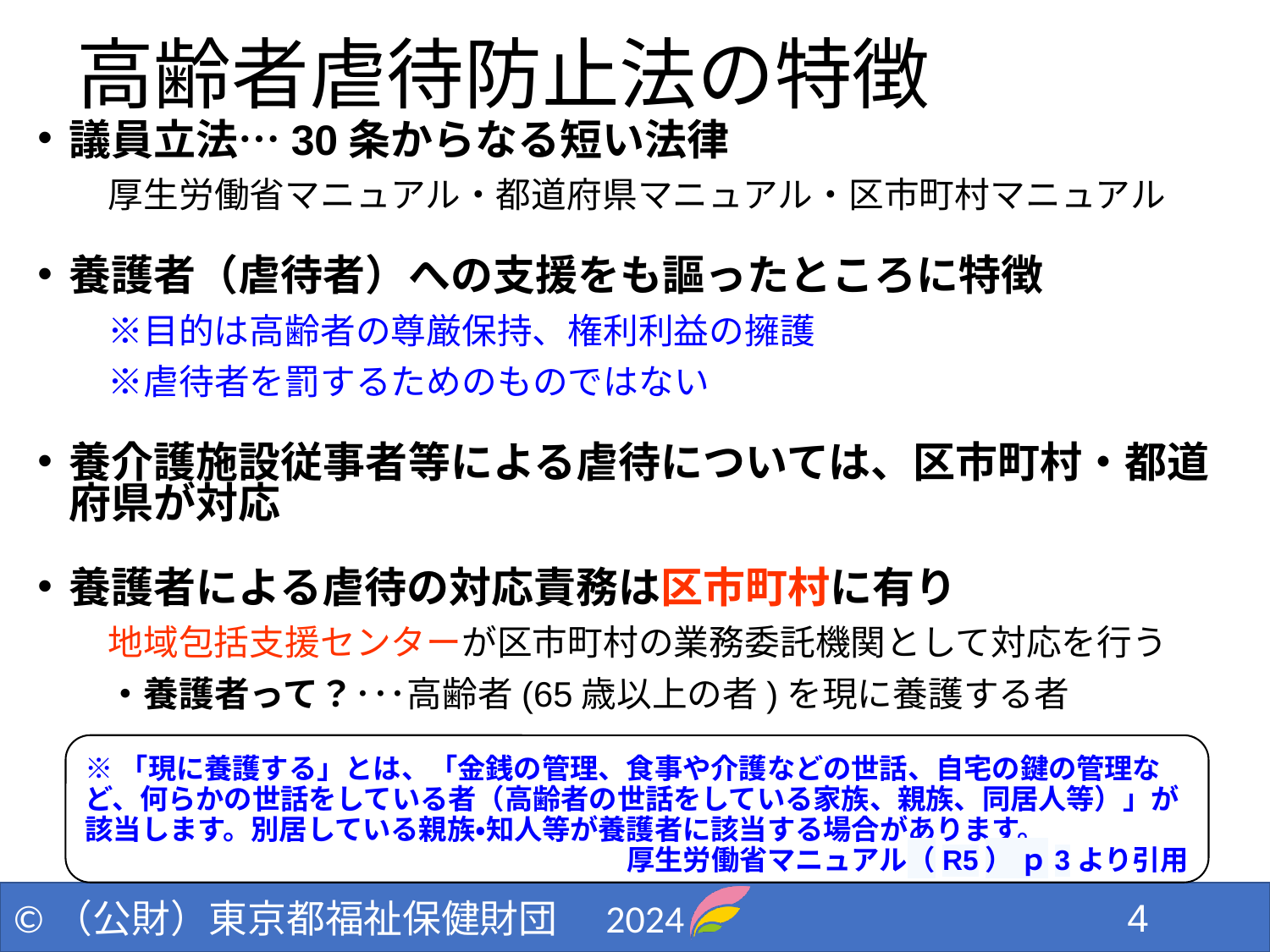

# 高齢者虐待防止法の特徴
議員立法…30条からなる短い法律
　　厚生労働省マニュアル・都道府県マニュアル・区市町村マニュアル

養護者（虐待者）への支援をも謳ったところに特徴
　　※目的は高齢者の尊厳保持、権利利益の擁護
　　※虐待者を罰するためのものではない

養介護施設従事者等による虐待については、区市町村・都道府県が対応

養護者による虐待の対応責務は区市町村に有り
　　地域包括支援センターが区市町村の業務委託機関として対応を行う
　　・養護者って？･･･高齢者(65歳以上の者)を現に養護する者

※「現に養護する」とは、「金銭の管理、食事や介護などの世話、自宅の鍵の管理など、何らかの世話をしている者（高齢者の世話をしている家族、親族、同居人等）」が該当します。別居している親族・知人等が養護者に該当する場合があります。
厚生労働省マニュアル（R5） ｐ3より引用